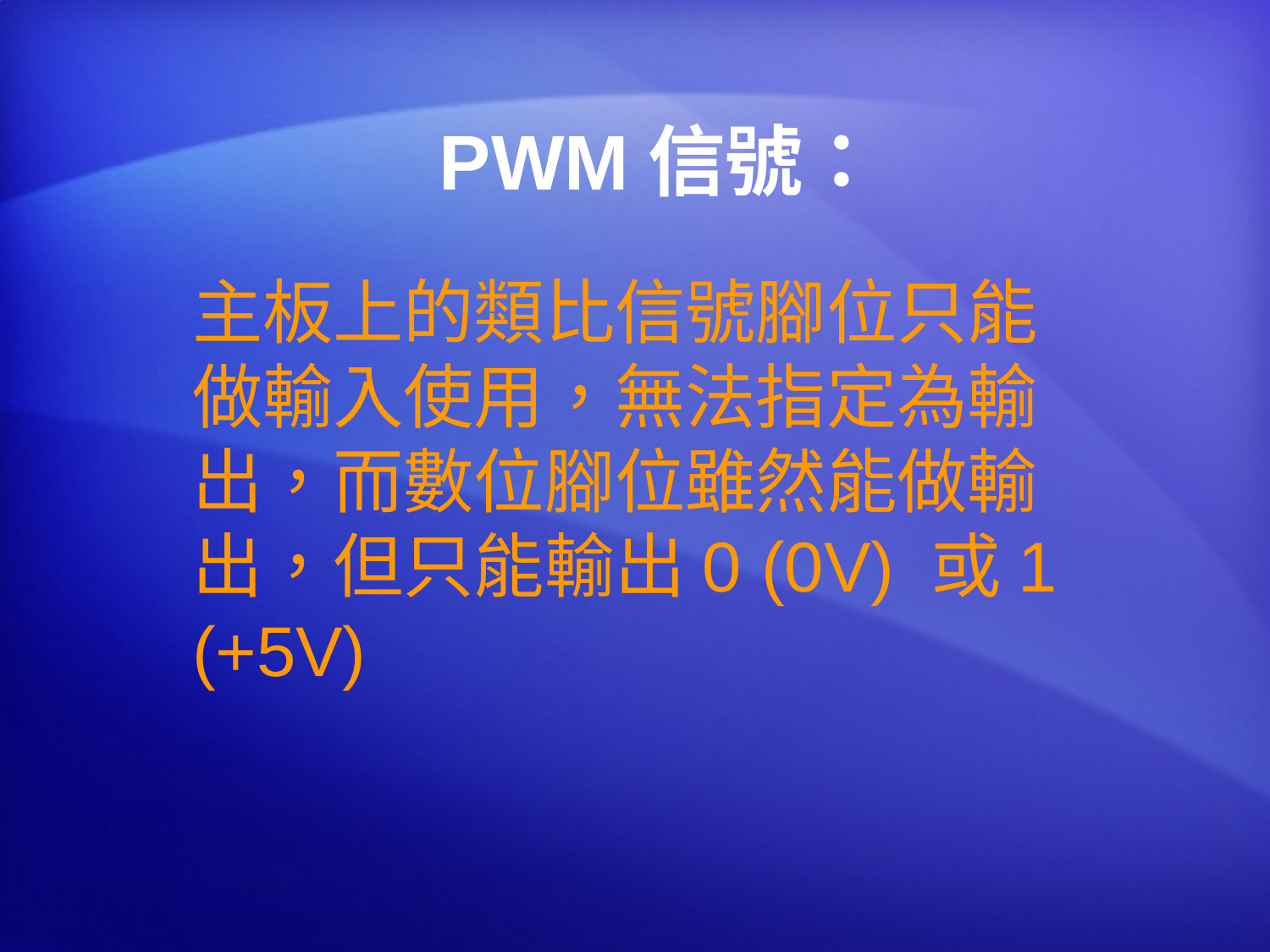

# PWM信號：
主板上的類比信號腳位只能做輸入使用，無法指定為輸出，而數位腳位雖然能做輸出，但只能輸出0 (0V) 或1 (+5V)